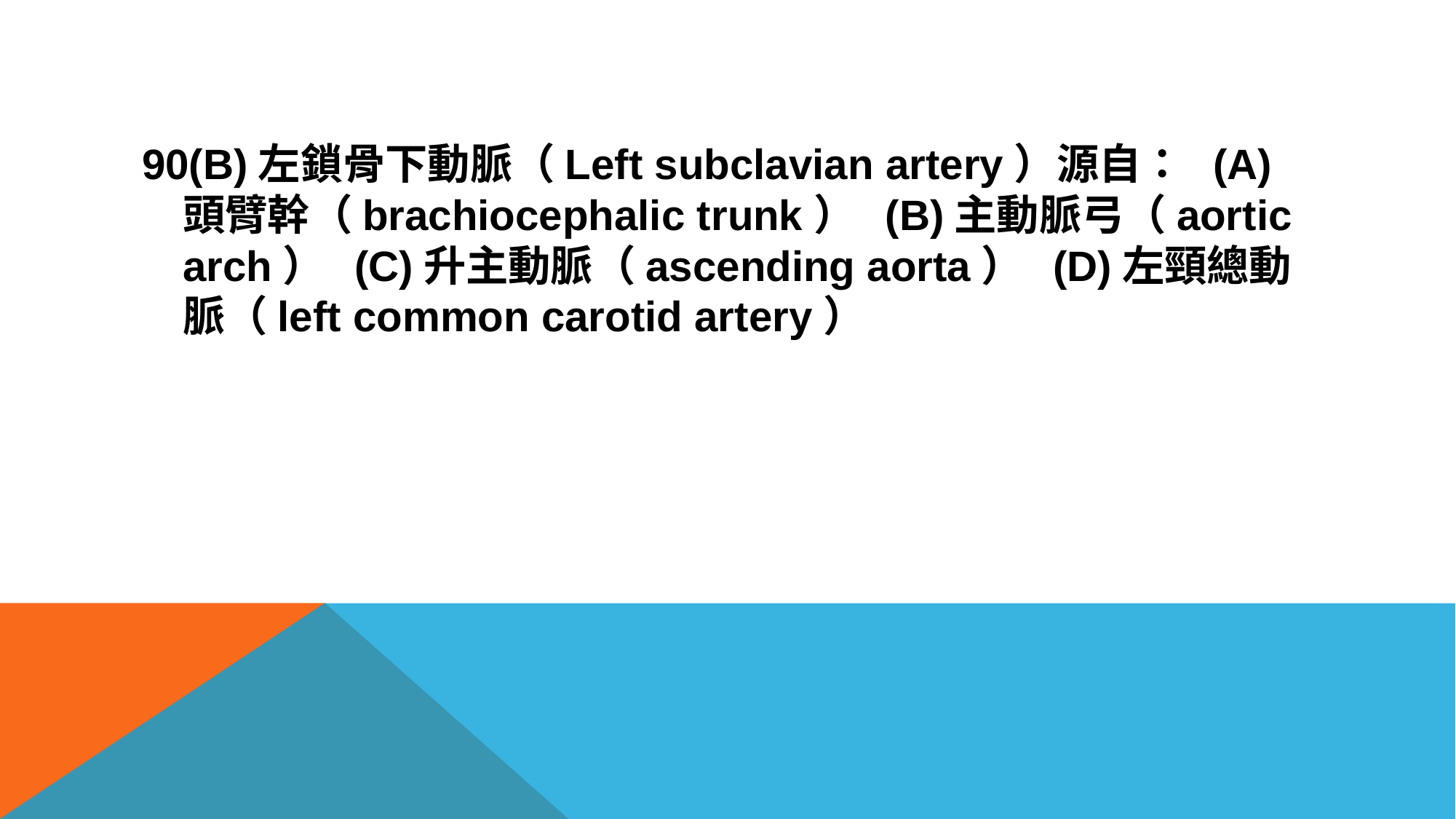

#
90(B)左鎖骨下動脈（Left subclavian artery）源自：  (A)頭臂幹（brachiocephalic trunk）  (B)主動脈弓（aortic arch）  (C)升主動脈（ascending aorta）  (D)左頸總動脈（left common carotid artery）